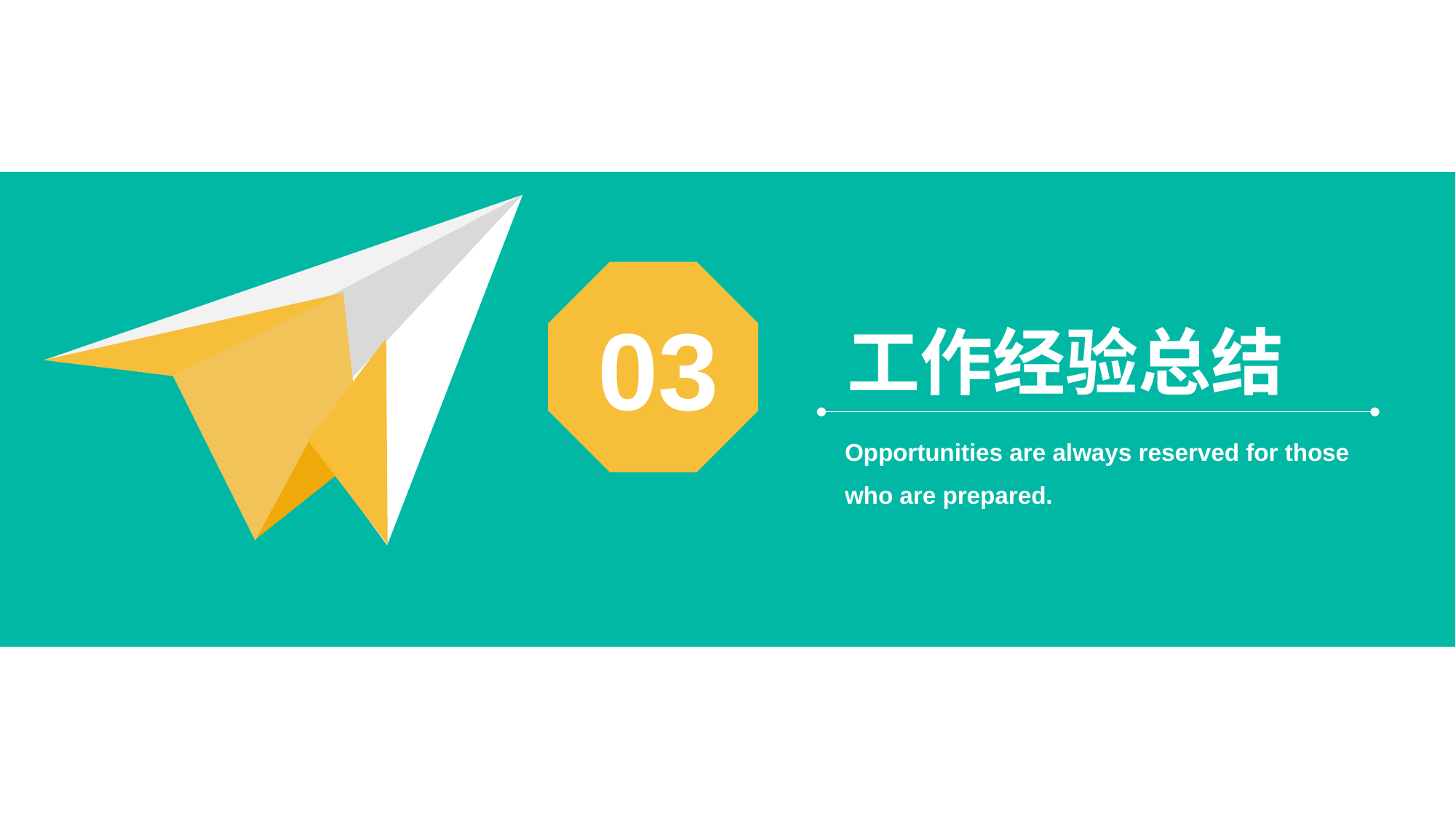

03
工作经验总结
Opportunities are always reserved for those who are prepared.